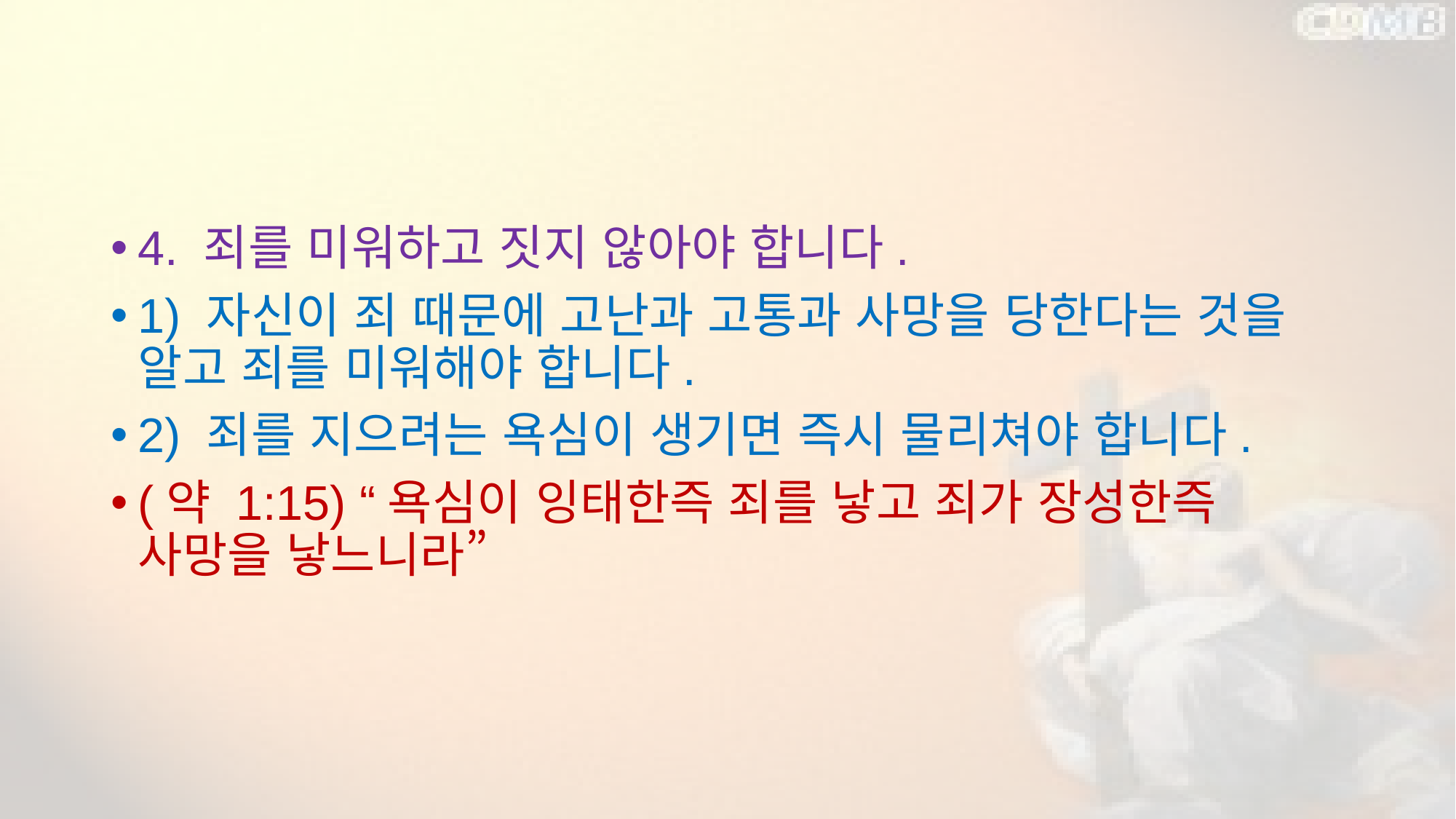

#
4. 죄를 미워하고 짓지 않아야 합니다.
1) 자신이 죄 때문에 고난과 고통과 사망을 당한다는 것을 알고 죄를 미워해야 합니다.
2) 죄를 지으려는 욕심이 생기면 즉시 물리쳐야 합니다.
(약 1:15) “욕심이 잉태한즉 죄를 낳고 죄가 장성한즉 사망을 낳느니라”